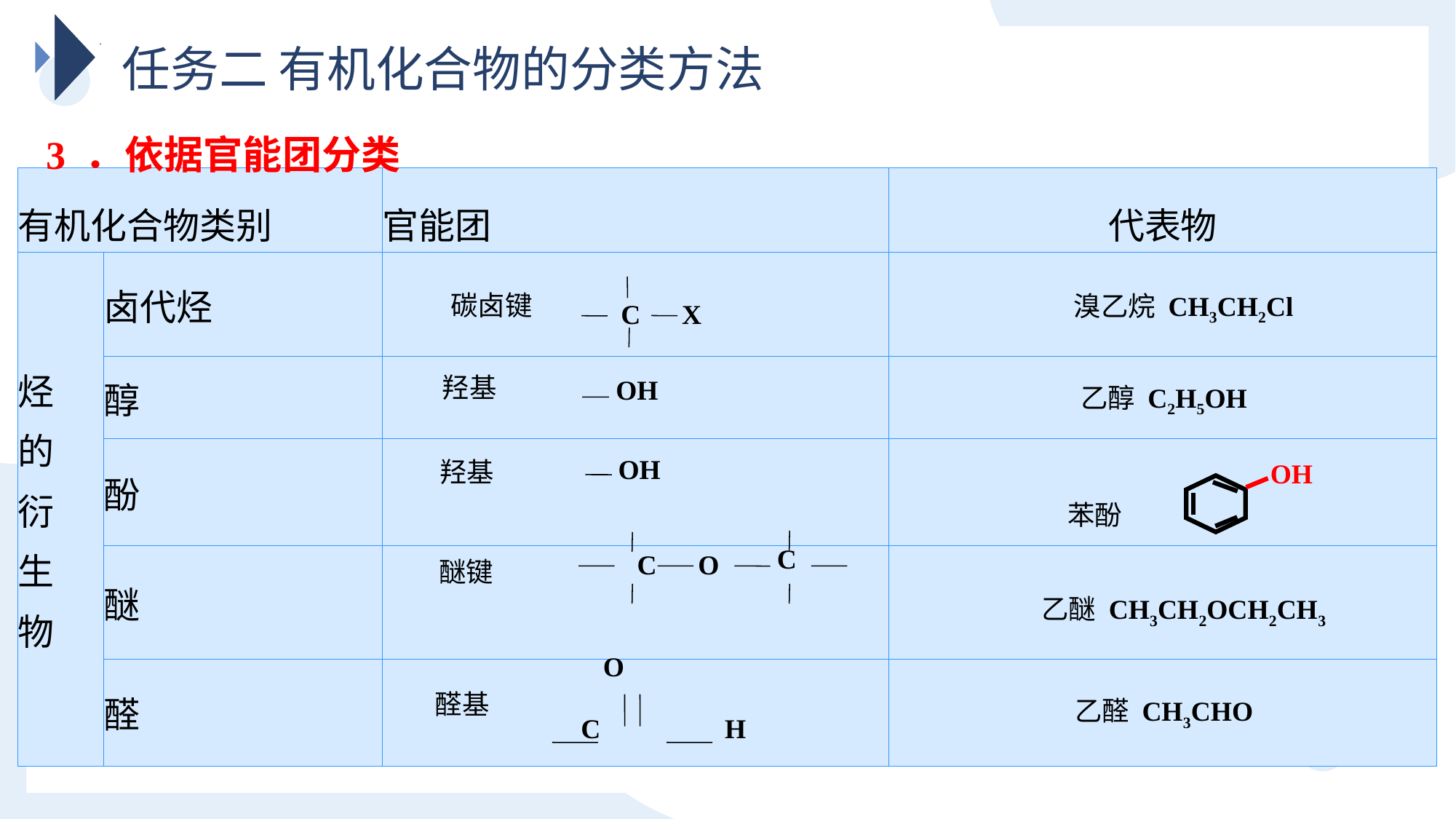

任务二 有机化合物的分类方法

3 ．依据官能团分类
| 有机化合物类别 |  | 官能团 | 代表物 |
| --- | --- | --- | --- |
| 烃 的 衍 生 物 | 卤代烃 |  |  |
|  | 醇 |  |  |
|  | 酚 |  |  |
|  | 醚 |  |  |
|  | 醛 |  |  |

C      X

碳卤键
溴乙烷 CH3CH2Cl
羟基
OH

乙醇 C2H5OH
OH

羟基
OH

 苯酚
C

C      O

醚键
乙醚 CH3CH2OCH2CH3
O

   C                  H

 醛基
乙醛 CH3CHO